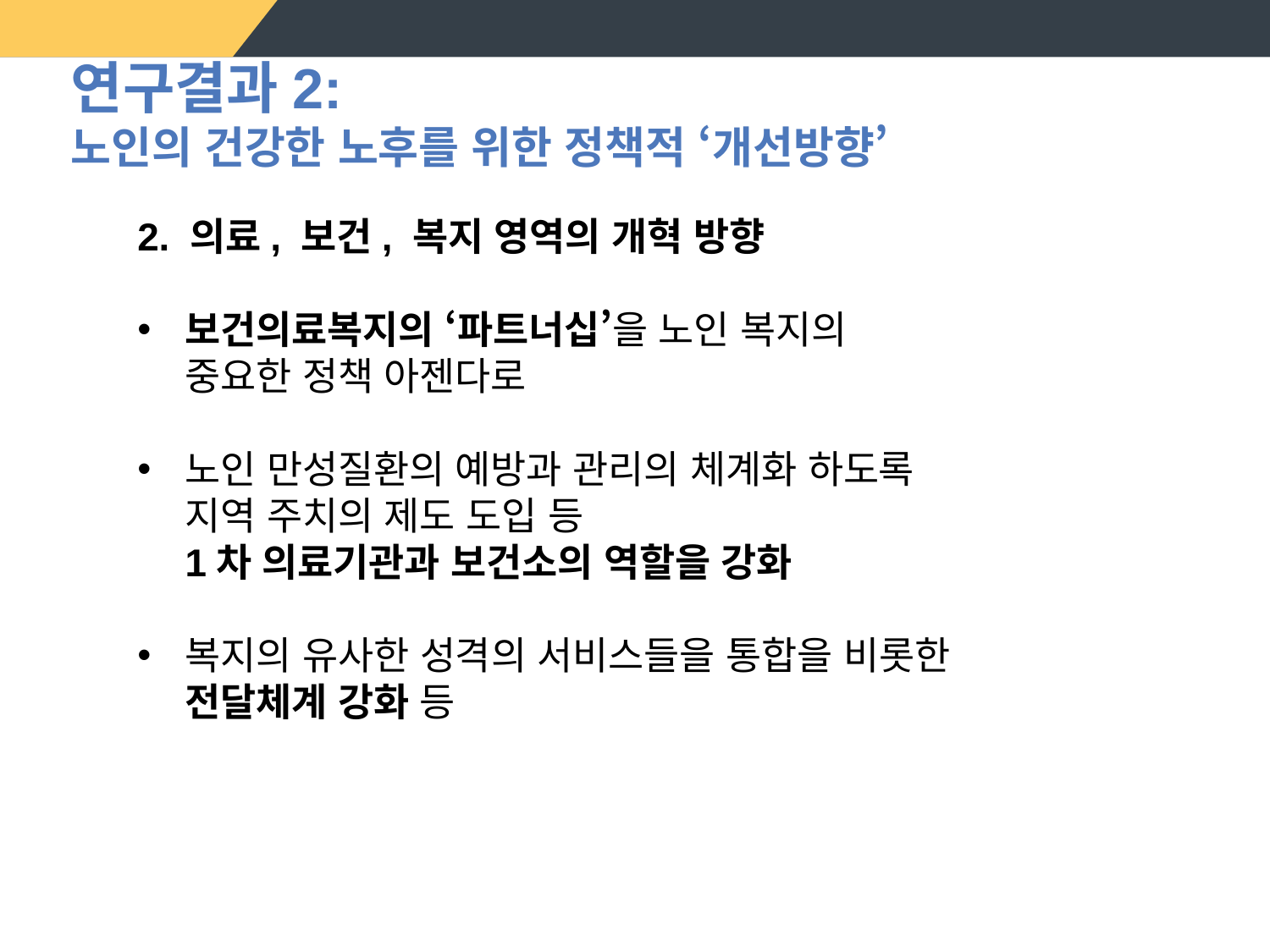

연구결과2:
노인의 건강한 노후를 위한 정책적 ‘개선방향’
2. 의료, 보건, 복지 영역의 개혁 방향

보건의료복지의 ‘파트너십’을 노인 복지의
중요한 정책 아젠다로

노인 만성질환의 예방과 관리의 체계화 하도록
지역 주치의 제도 도입 등
1차 의료기관과 보건소의 역할을 강화

복지의 유사한 성격의 서비스들을 통합을 비롯한
전달체계 강화 등